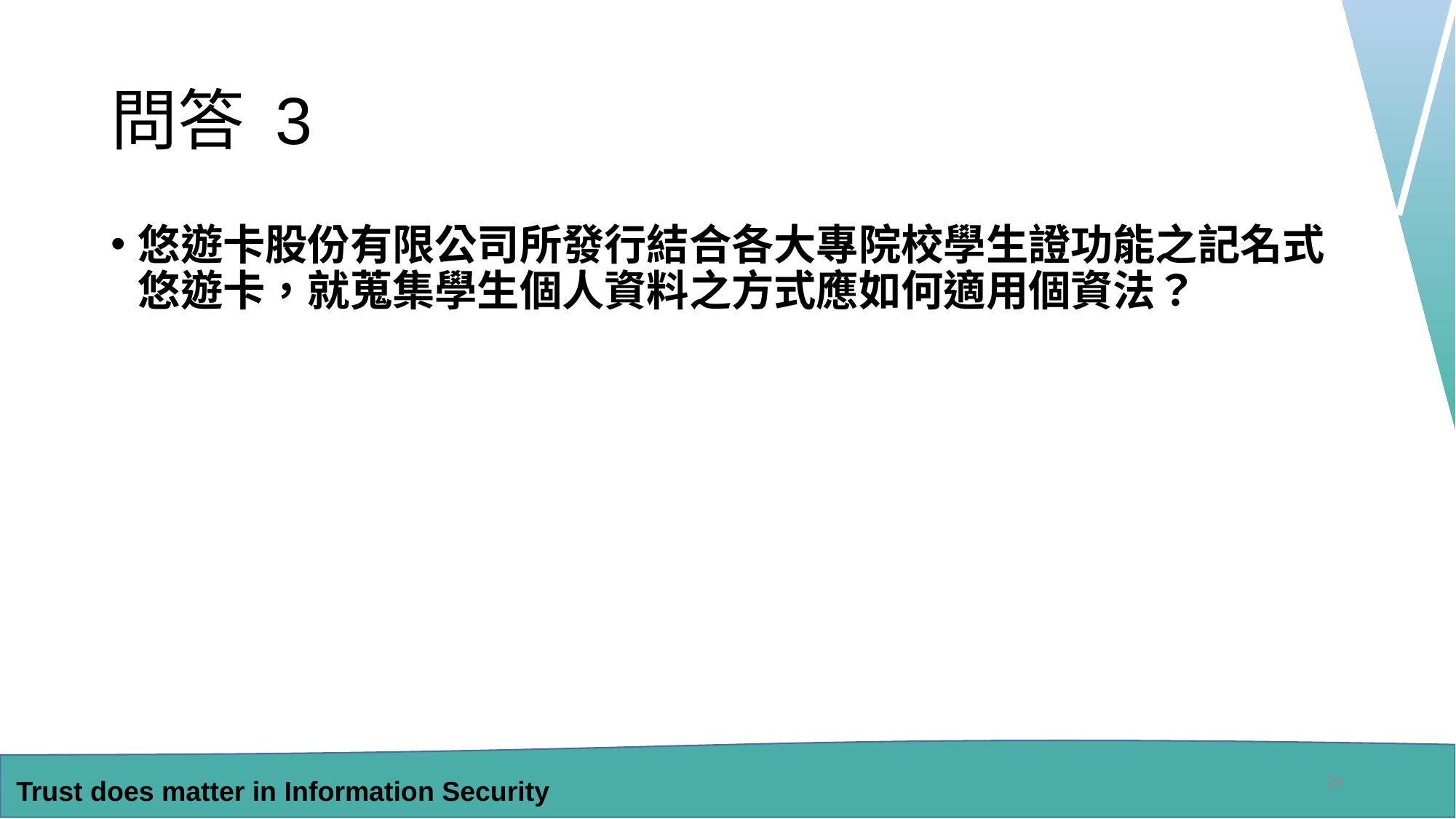

# 問答 3
悠遊卡股份有限公司所發行結合各大專院校學生證功能之記名式悠遊卡，就蒐集學生個人資料之方式應如何適用個資法？

24